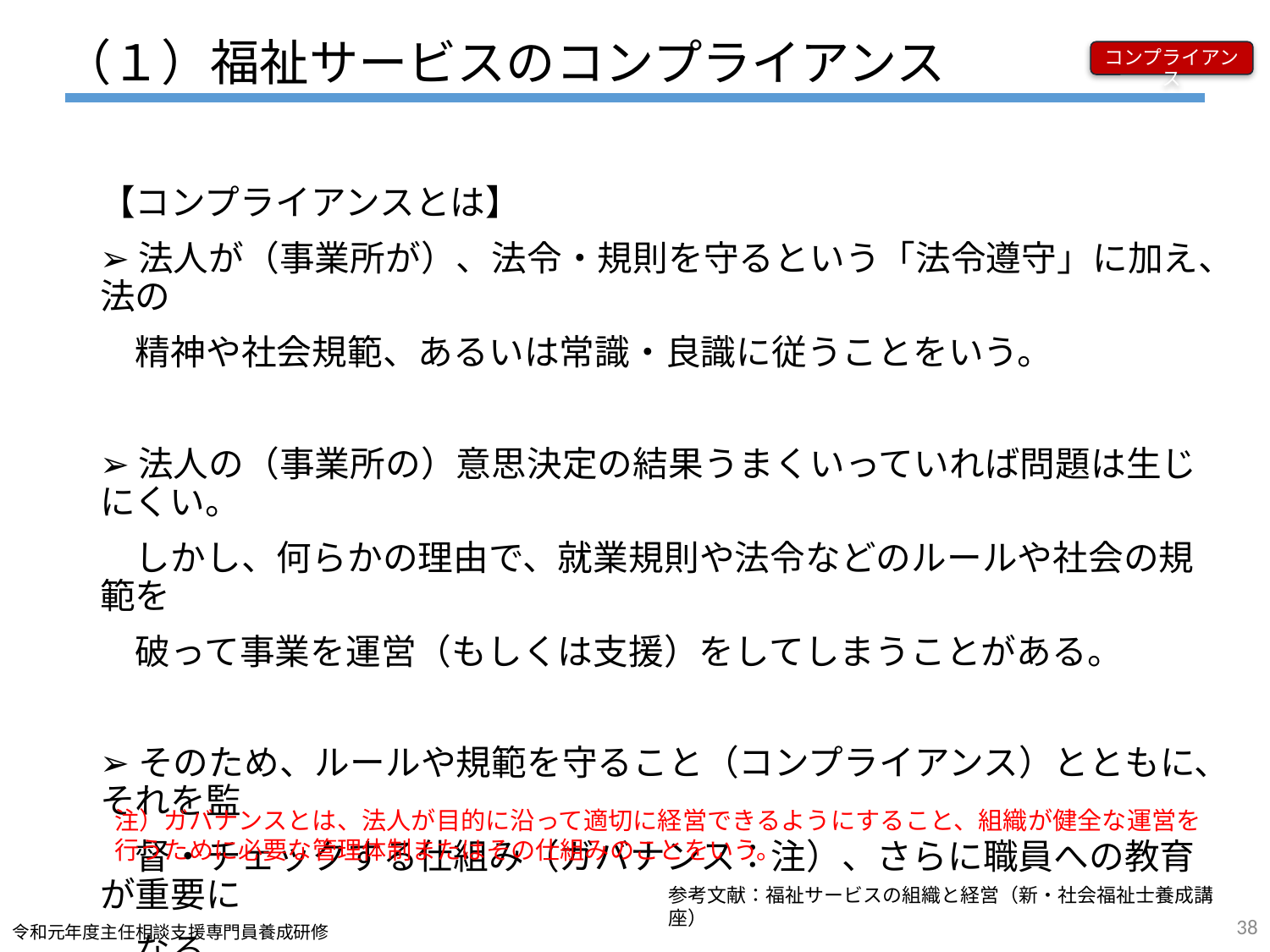

（１）福祉サービスのコンプライアンス
コンプライアンス
【コンプライアンスとは】
➢法人が（事業所が）、法令・規則を守るという「法令遵守」に加え、法の
　精神や社会規範、あるいは常識・良識に従うことをいう。

➢法人の（事業所の）意思決定の結果うまくいっていれば問題は生じにくい。
　しかし、何らかの理由で、就業規則や法令などのルールや社会の規範を
　破って事業を運営（もしくは支援）をしてしまうことがある。

➢そのため、ルールや規範を守ること（コンプライアンス）とともに、それを監
　督・チェックする仕組み（ガバナンス：注）、さらに職員への教育が重要に
　なる。

注）ガバナンスとは、法人が目的に沿って適切に経営できるようにすること、組織が健全な運営を行うために必要な管理体制またはその仕組みのことをいう。
参考文献：福祉サービスの組織と経営（新・社会福祉士養成講座）
38
令和元年度主任相談支援専門員養成研修